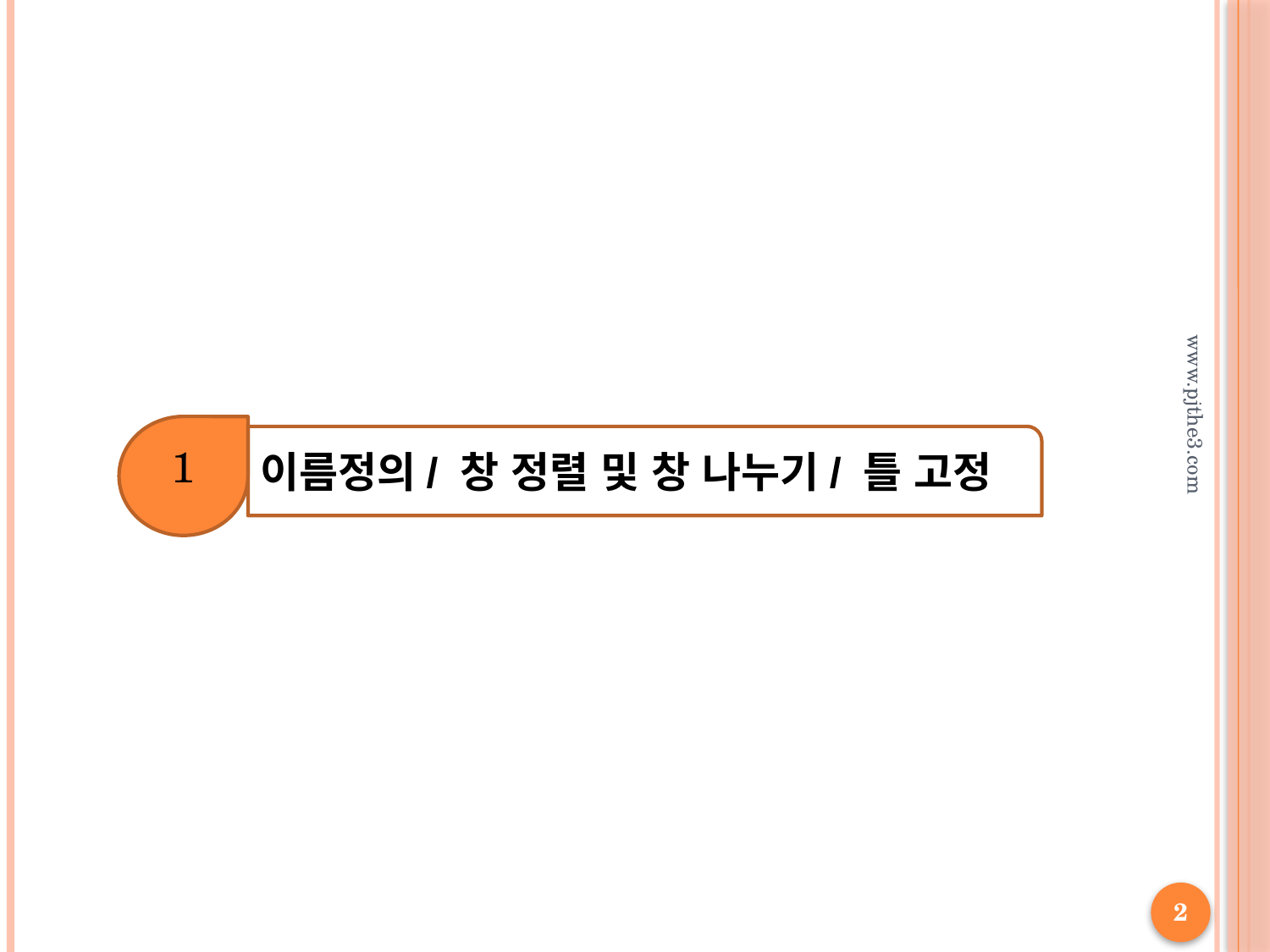

1

이름정의/ 창 정렬 및 창 나누기/ 틀 고정

www.pjthe3.com
2